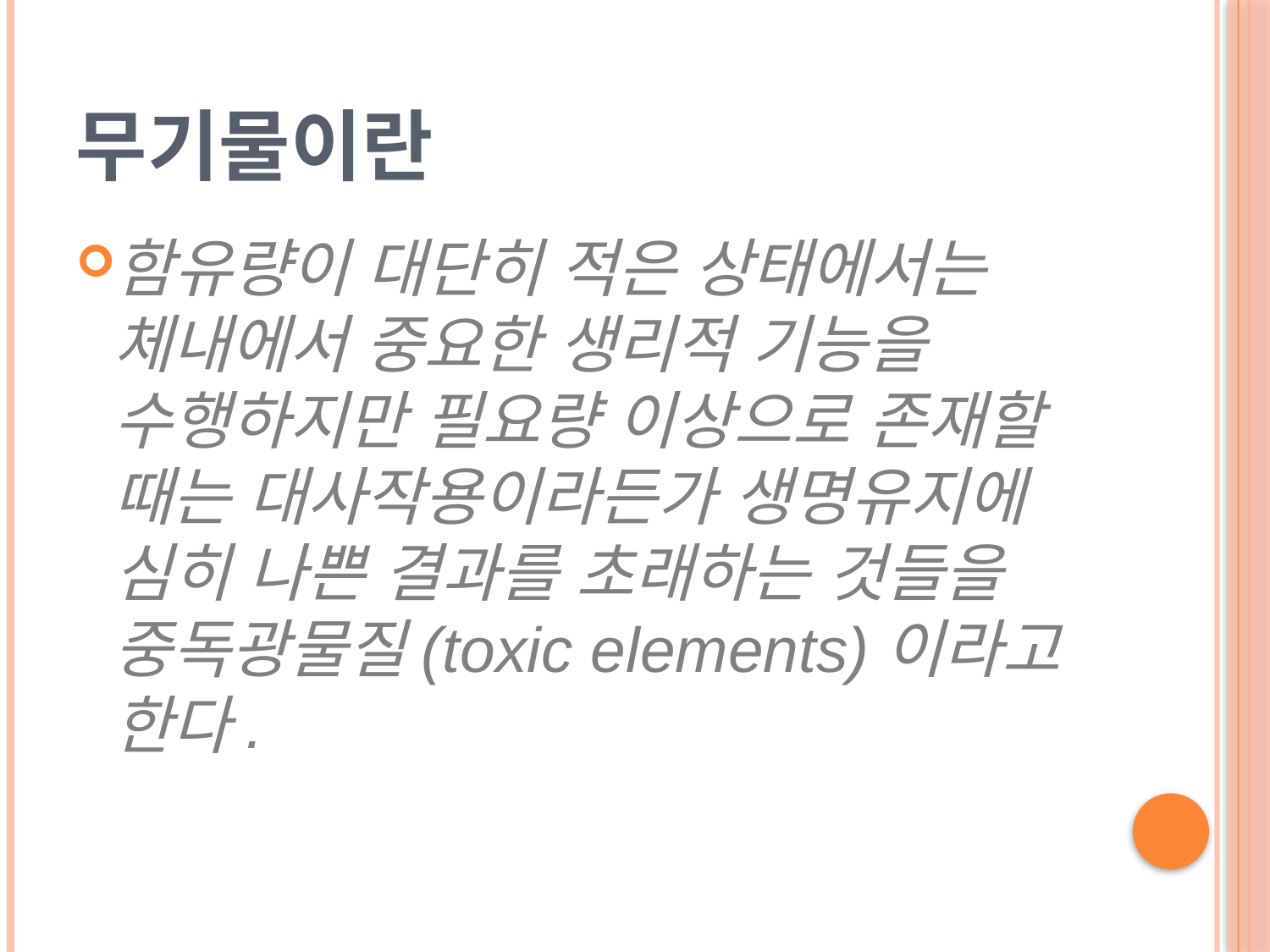

# 무기물이란
함유량이 대단히 적은 상태에서는 체내에서 중요한 생리적 기능을 수행하지만 필요량 이상으로 존재할 때는 대사작용이라든가 생명유지에 심히 나쁜 결과를 초래하는 것들을 중독광물질(toxic elements)이라고 한다.